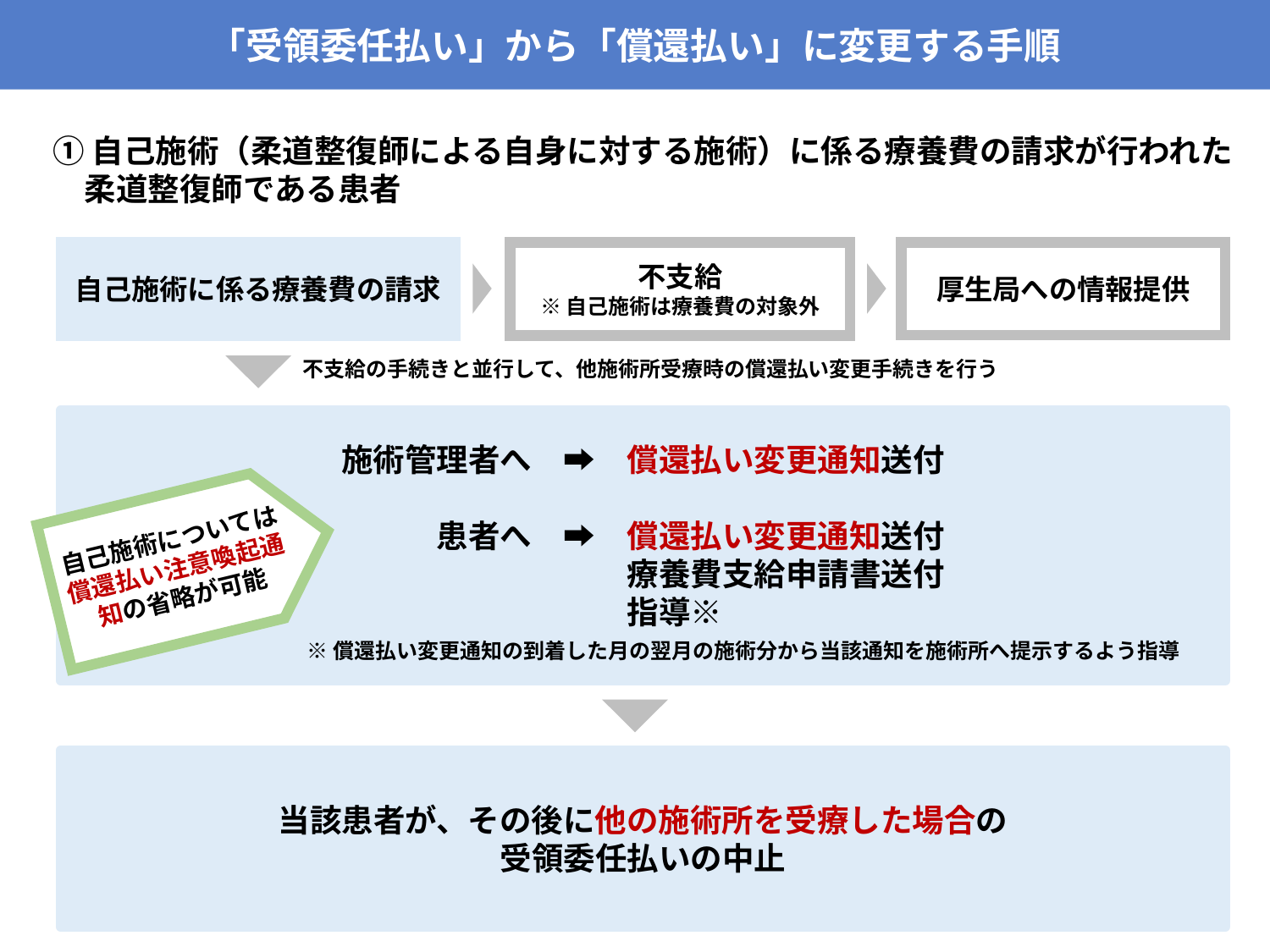

「受領委任払い」から「償還払い」に変更する手順
①自己施術（柔道整復師による自身に対する施術）に係る療養費の請求が行われた
　柔道整復師である患者
自己施術に係る療養費の請求
不支給
※自己施術は療養費の対象外
厚生局への情報提供

不支給の手続きと並行して、他施術所受療時の償還払い変更手続きを行う

施術管理者へ　➡　償還払い変更通知送付

　　　患者へ　➡　償還払い変更通知送付
　　　　　　　　　療養費支給申請書送付
　　指導※
自己施術については
償還払い注意喚起通知の省略が可能
※償還払い変更通知の到着した月の翌月の施術分から当該通知を施術所へ提示するよう指導

当該患者が、その後に他の施術所を受療した場合の
受領委任払いの中止